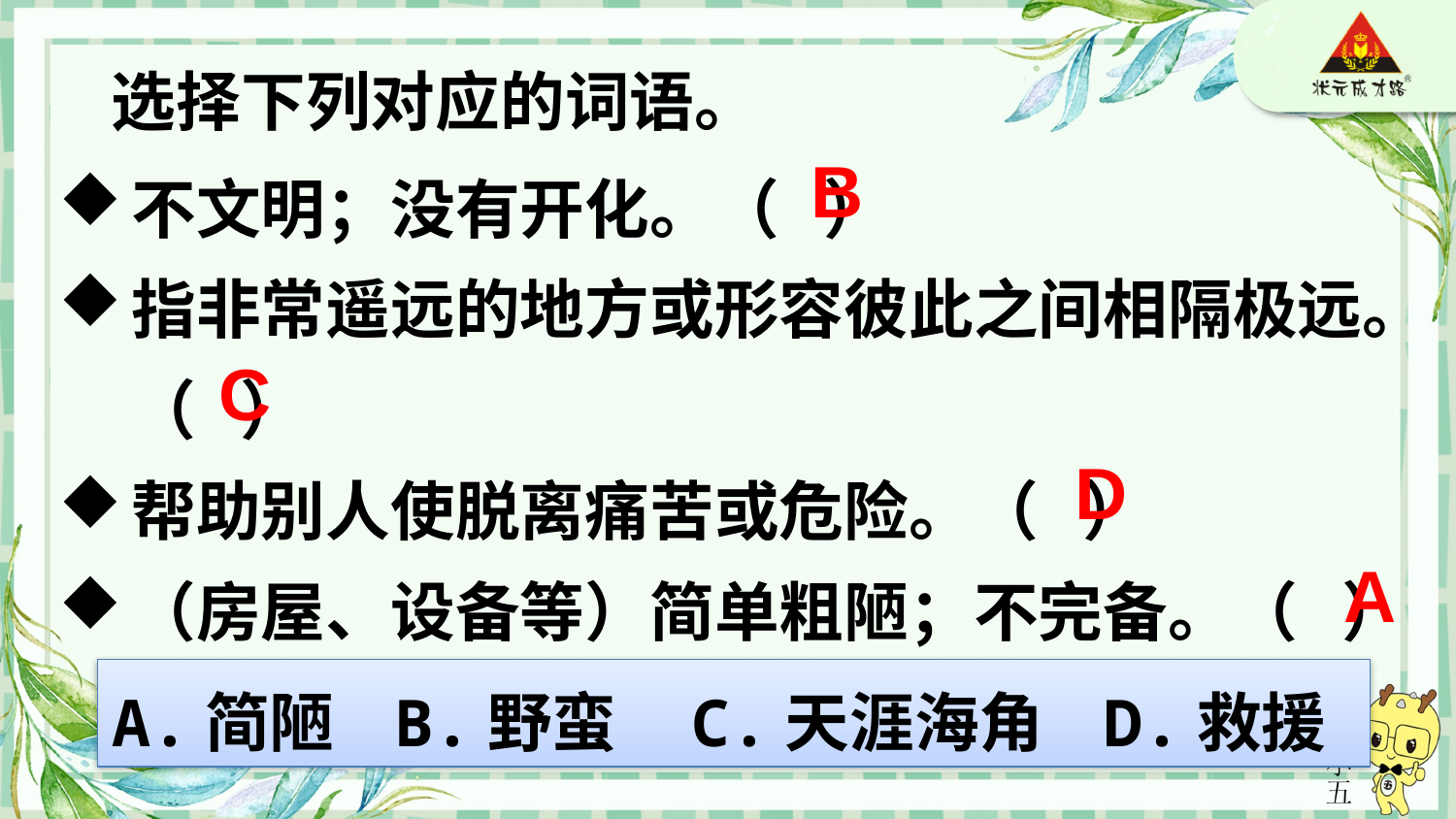

选择下列对应的词语。
不文明；没有开化。（   ）
指非常遥远的地方或形容彼此之间相隔极远。（   ）
帮助别人使脱离痛苦或危险。（   ）
（房屋、设备等）简单粗陋；不完备。（   ）
B
C
D
A
A.简陋   B.野蛮    C.天涯海角   D.救援